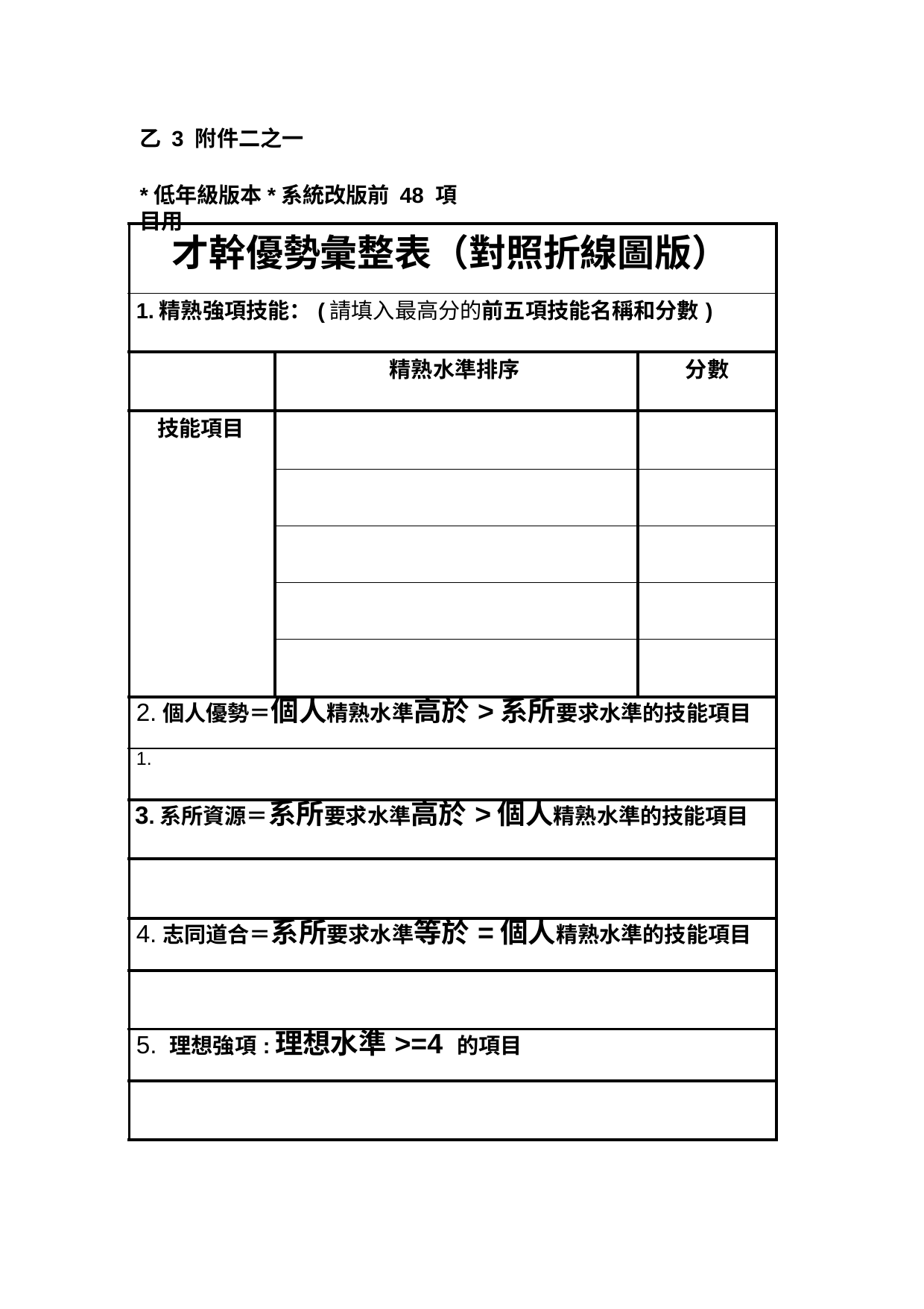

乙 3 附件二之一

*低年級版本*系統改版前 48 項目用
| 才幹優勢彙整表（對照折線圖版） |  |  |
| --- | --- | --- |
| 1.精熟強項技能：(請填入最高分的前五項技能名稱和分數) |  |  |
|  | 精熟水準排序 | 分數 |
| 技能項目 |  |  |
|  |  |  |
|  |  |  |
|  |  |  |
|  |  |  |
| 2.個人優勢＝個人精熟水準高於>系所要求水準的技能項目 |  |  |
| 1. |  |  |
| 3.系所資源＝系所要求水準高於>個人精熟水準的技能項目 |  |  |
|  |  |  |
| 4.志同道合＝系所要求水準等於=個人精熟水準的技能項目 |  |  |
|  |  |  |
| 5. 理想強項:理想水準>=4 的項目 |  |  |
|  |  |  |